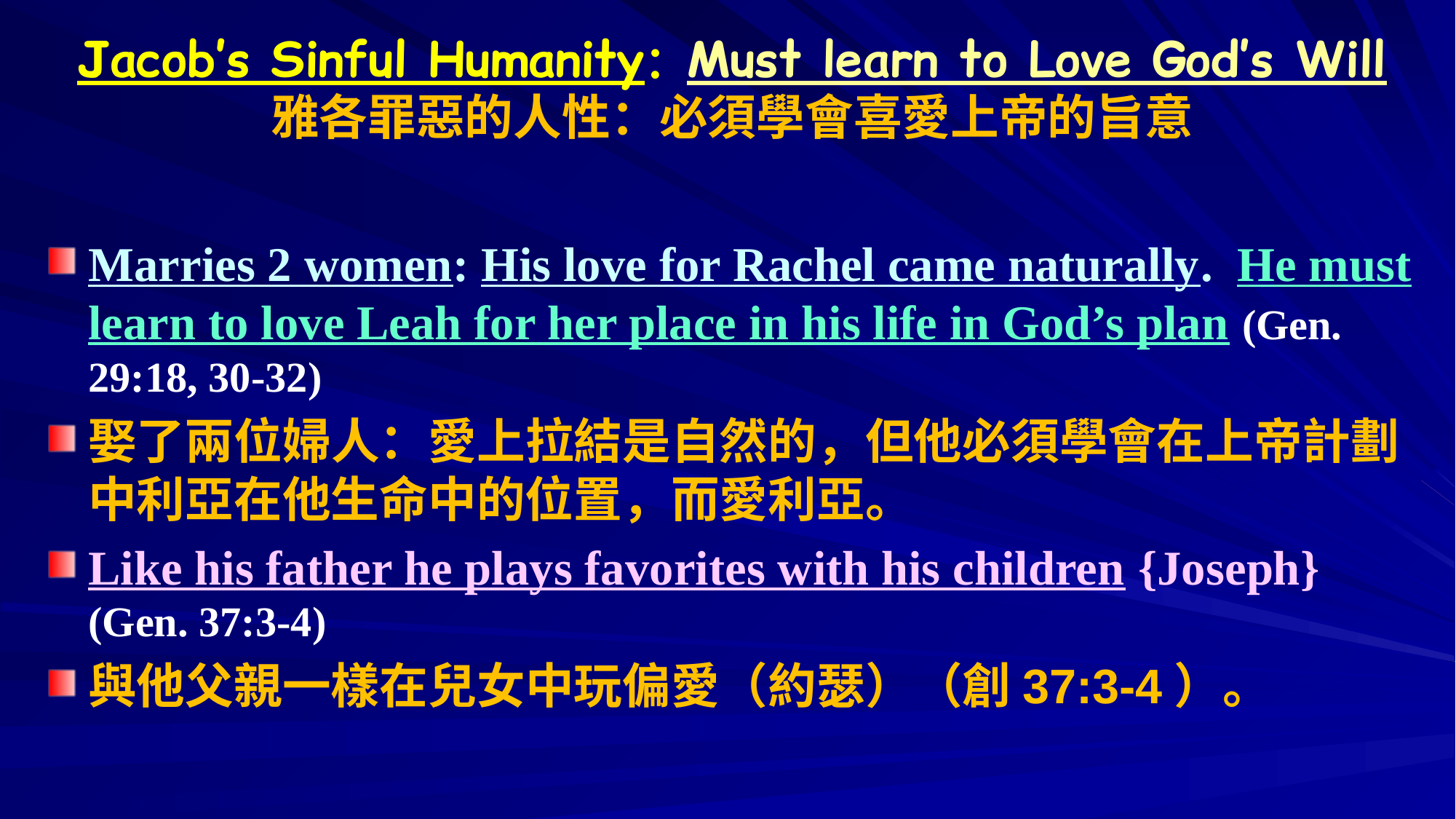

# Jacob’s Sinful Humanity: Must learn to Love God’s Will 雅各罪惡的人性：必須學會喜愛上帝的旨意
Marries 2 women: His love for Rachel came naturally.  He must learn to love Leah for her place in his life in God’s plan (Gen. 29:18, 30-32)
娶了兩位婦人：愛上拉結是自然的，但他必須學會在上帝計劃中利亞在他生命中的位置，而愛利亞。
Like his father he plays favorites with his children {Joseph} (Gen. 37:3-4)
與他父親一樣在兒女中玩偏愛（約瑟）（創37:3-4）。